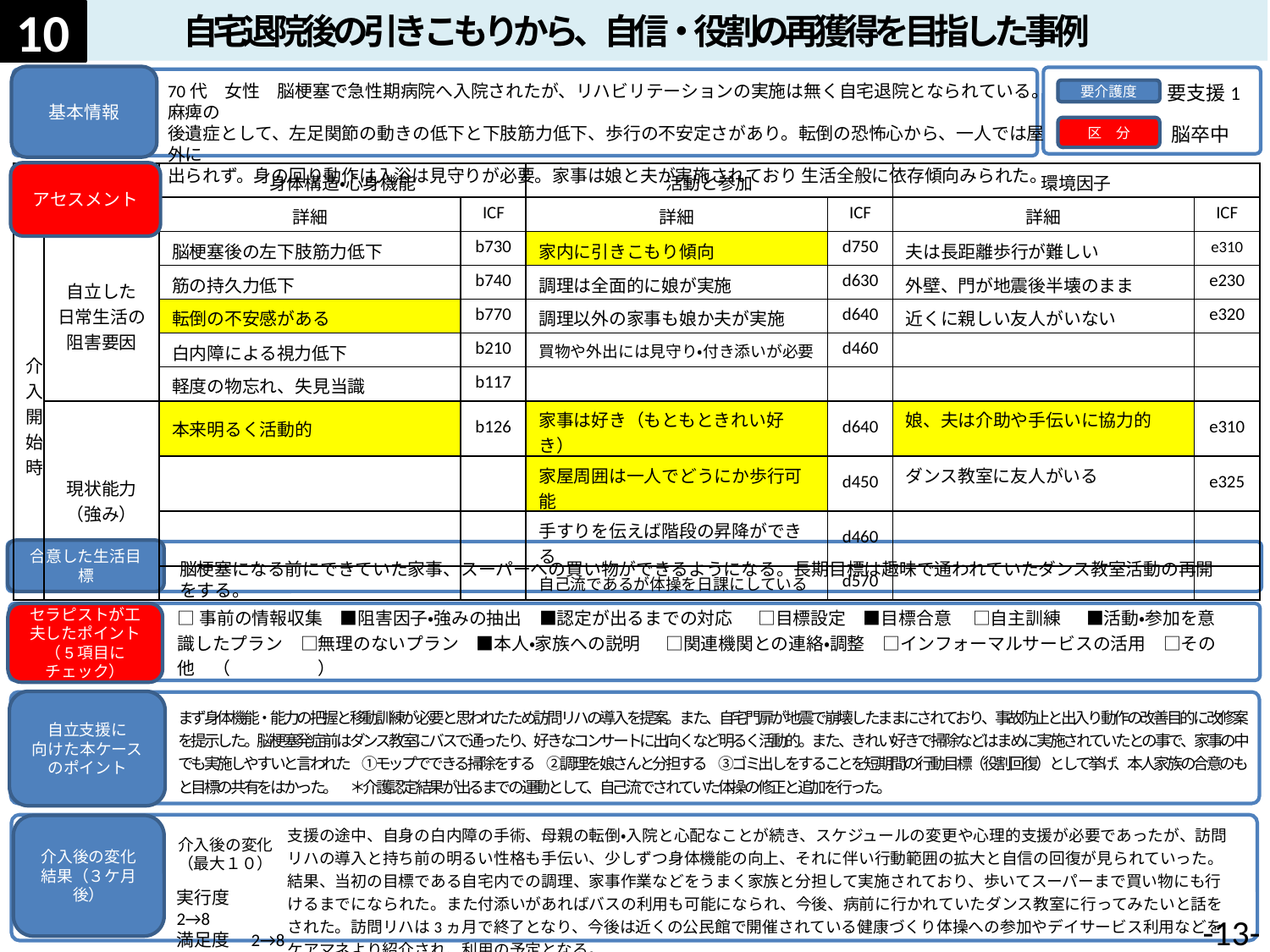

自宅退院後の引きこもりから、自信・役割の再獲得を目指した事例
10
基本情報

70代　女性　脳梗塞で急性期病院へ入院されたが、リハビリテーションの実施は無く自宅退院となられている。麻痺の
後遺症として、左足関節の動きの低下と下肢筋力低下、歩行の不安定さがあり。転倒の恐怖心から、一人では屋外に
出られず。身の回り動作は入浴は見守りが必要。家事は娘と夫が実施されており 生活全般に依存傾向みられた。
要支援1
要介護度
脳卒中
区　分
アセスメント
|  |  | 身体構造・心身機能 |  | 活動と参加 |  | 環境因子 |  |
| --- | --- | --- | --- | --- | --- | --- | --- |
|  |  | 詳細 | ICF | 詳細 | ICF | 詳細 | ICF |
| 介入開始時 | 自立した 日常生活の 阻害要因 | 脳梗塞後の左下肢筋力低下 | b730 | 家内に引きこもり傾向 | d750 | 夫は長距離歩行が難しい | e310 |
|  |  | 筋の持久力低下 | b740 | 調理は全面的に娘が実施 | d630 | 外壁、門が地震後半壊のまま | e230 |
|  |  | 転倒の不安感がある | b770 | 調理以外の家事も娘か夫が実施 | d640 | 近くに親しい友人がいない | e320 |
|  |  | 白内障による視力低下 | b210 | 買物や外出には見守り・付き添いが必要 | d460 |  |  |
|  |  | 軽度の物忘れ、失見当識 | b117 |  |  |  |  |
|  | 現状能力 （強み） | 本来明るく活動的 | b126 | 家事は好き（もともときれい好き） | d640 | 娘、夫は介助や手伝いに協力的 | e310 |
|  |  |  |  | 家屋周囲は一人でどうにか歩行可能 | d450 | ダンス教室に友人がいる | e325 |
|  |  |  |  | 手すりを伝えば階段の昇降ができる | d460 |  |  |
|  |  |  |  | 自己流であるが体操を日課にしている | d570 |  |  |
合意した生活目標

脳梗塞になる前にできていた家事、スーパーへの買い物ができるようになる。長期目標は趣味で通われていたダンス教室活動の再開をする。
セラピストが工夫したポイント
（5項目にチェック）

□事前の情報収集　■阻害因子・強みの抽出　■認定が出るまでの対応　  □目標設定　■目標合意　 □自主訓練　  ■活動・参加を意識したプラン　□無理のないプラン　■本人・家族への説明　  □関連機関との連絡・調整　□インフォーマルサービスの活用　□その他　（　　　　　）
自立支援に
向けた本ケースのポイント

まず身体機能・能力の把握と移動訓練が必要と思われたため訪問リハの導入を提案。また、自宅門扉が地震で崩壊したままにされており、事故防止と出入り動作の改善目的に改修案を提示した。脳梗塞発症前はダンス教室にバスで通ったり、好きなコンサートに出向くなど明るく活動的。また、きれい好きで掃除などはまめに実施されていたとの事で、家事の中でも実施しやすいと言われた　①モップでできる掃除をする　②調理を娘さんと分担する　③ゴミ出しをすることを短期間の行動目標（役割回復）として挙げ、本人家族の合意のもと目標の共有をはかった。　＊介護認定結果が出るまでの運動として、自己流でされていた体操の修正と追加を行った。

支援の途中、自身の白内障の手術、母親の転倒・入院と心配なことが続き、スケジュールの変更や心理的支援が必要であったが、訪問リハの導入と持ち前の明るい性格も手伝い、少しずつ身体機能の向上、それに伴い行動範囲の拡大と自信の回復が見られていった。結果、当初の目標である自宅内での調理、家事作業などをうまく家族と分担して実施されており、歩いてスーパーまで買い物にも行けるまでになられた。また付添いがあればバスの利用も可能になられ、今後、病前に行かれていたダンス教室に行ってみたいと話をされた。訪問リハは3ヵ月で終了となり、今後は近くの公民館で開催されている健康づくり体操への参加やデイサービス利用などをケアマネより紹介され、利用の予定となる。
介入後の変化
結果（３ケ月後）
介入後の変化
（最大１０）
実行度　2→8
満足度　2→8
-13-